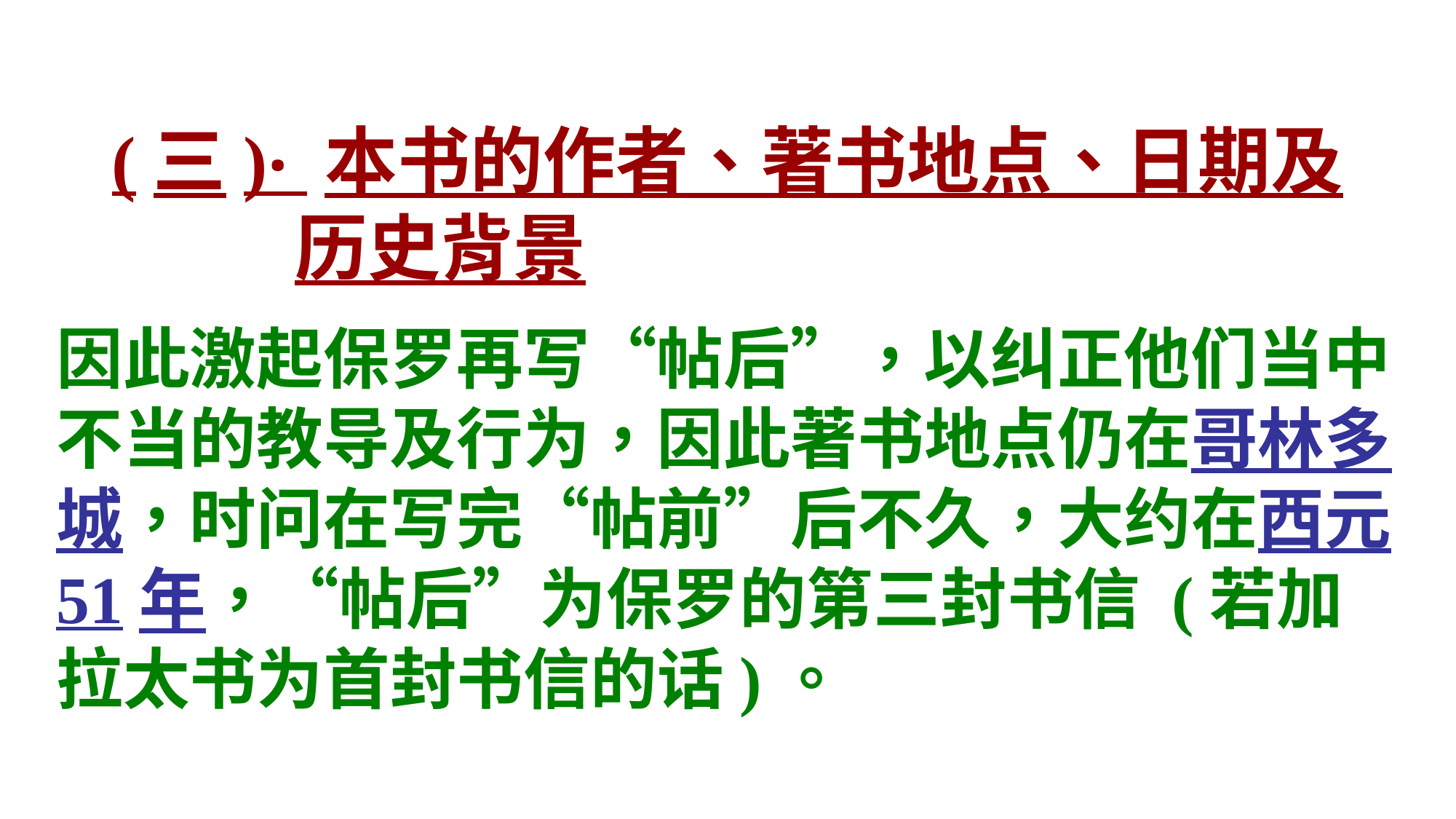

(三)‧ 本书的作者、著书地点、日期及
历史背景
因此激起保罗再写“帖后”，以纠正他们当中不当的教导及行为，因此著书地点仍在哥林多城，时问在写完“帖前”后不久，大约在西元51年，“帖后”为保罗的第三封书信 (若加拉太书为首封书信的话)。